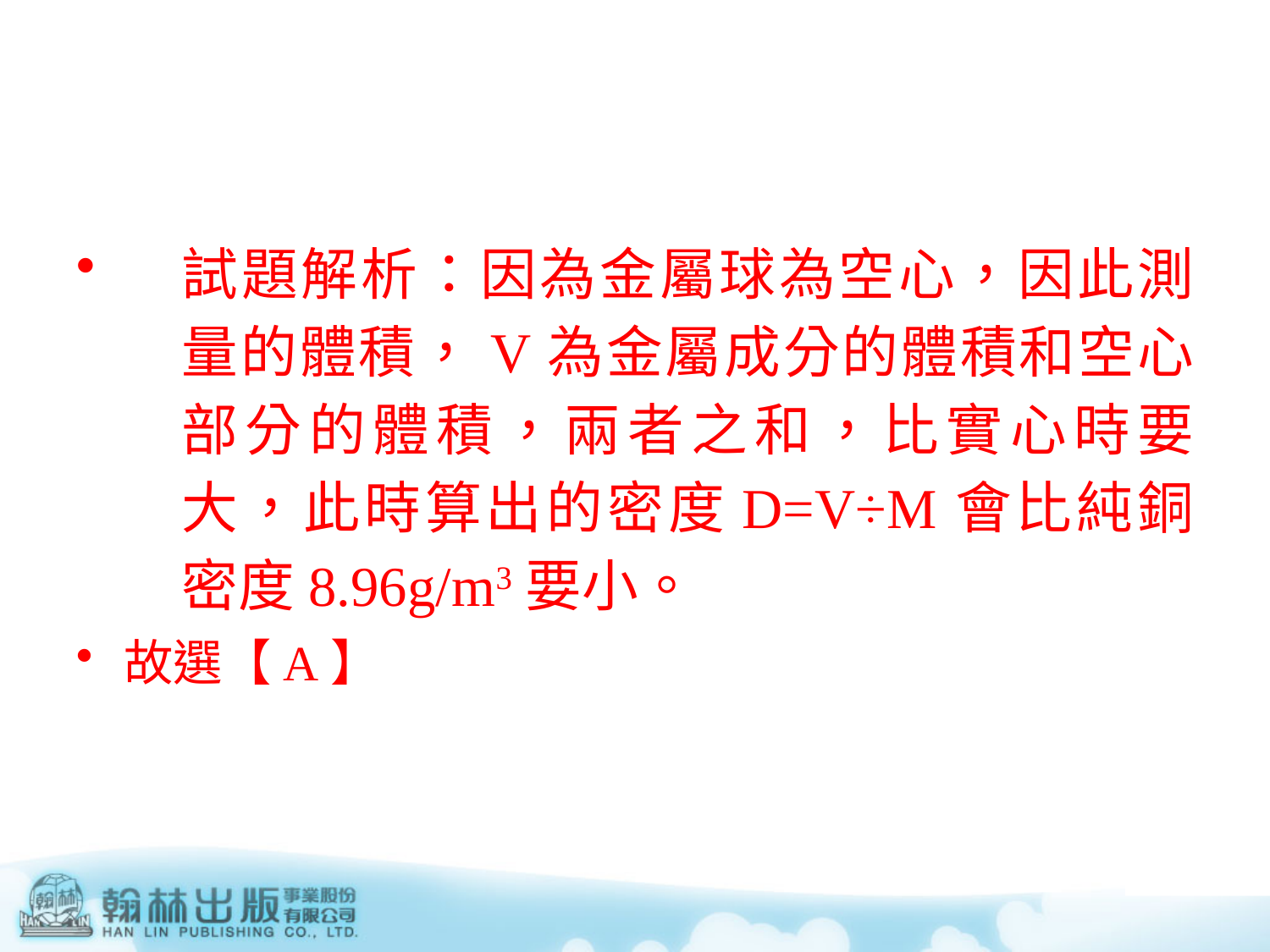

試題解析：因為金屬球為空心，因此測量的體積，V為金屬成分的體積和空心部分的體積，兩者之和，比實心時要大，此時算出的密度D=V÷M會比純銅密度8.96g/m3要小。
故選【A】